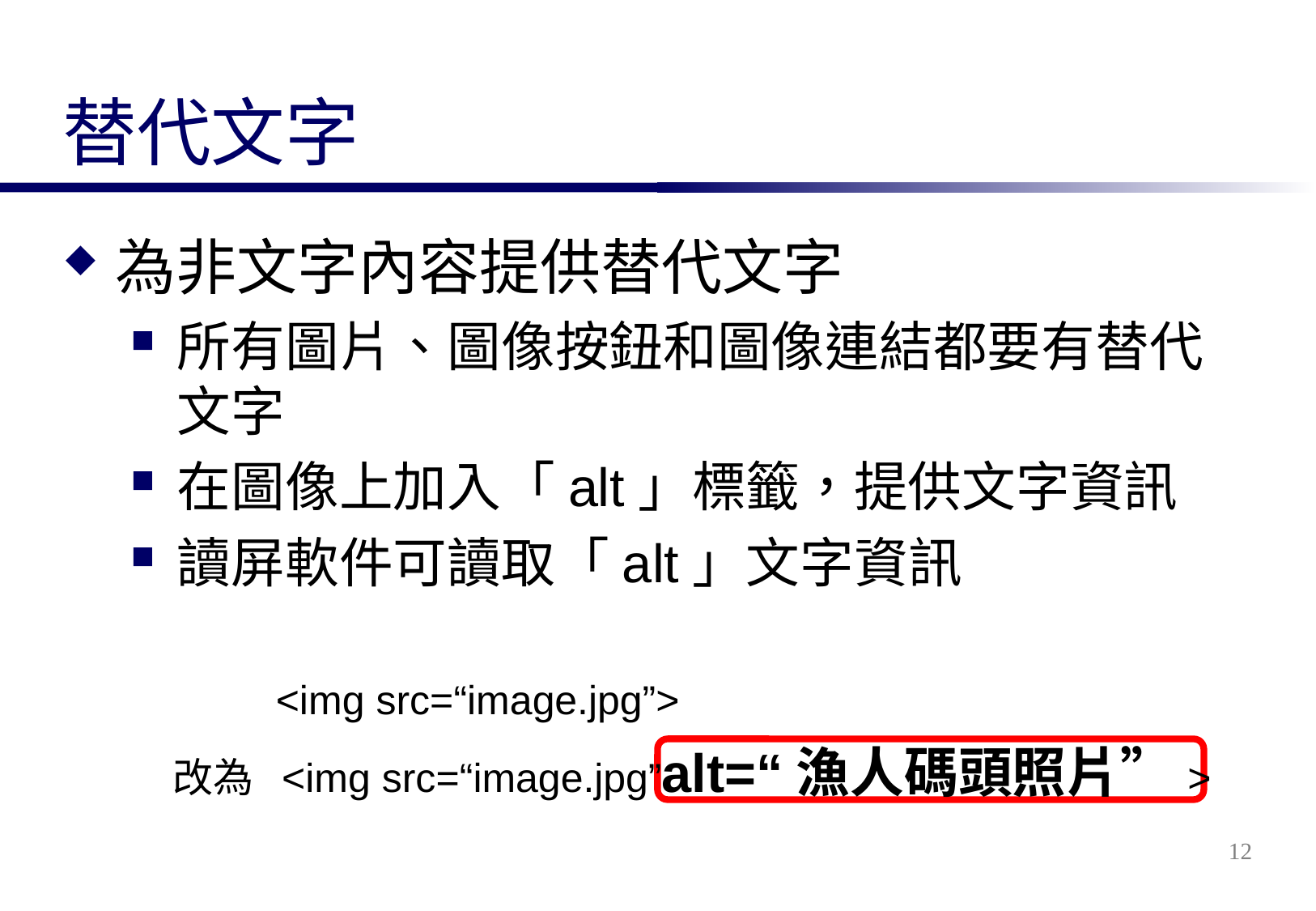

# 替代文字
為非文字內容提供替代文字
所有圖片、圖像按鈕和圖像連結都要有替代文字
在圖像上加入「alt」標籤，提供文字資訊
讀屏軟件可讀取「alt」文字資訊
           <img src=“image.jpg”>
改為  <img src=“image.jpg”alt=“漁人碼頭照片”>

12